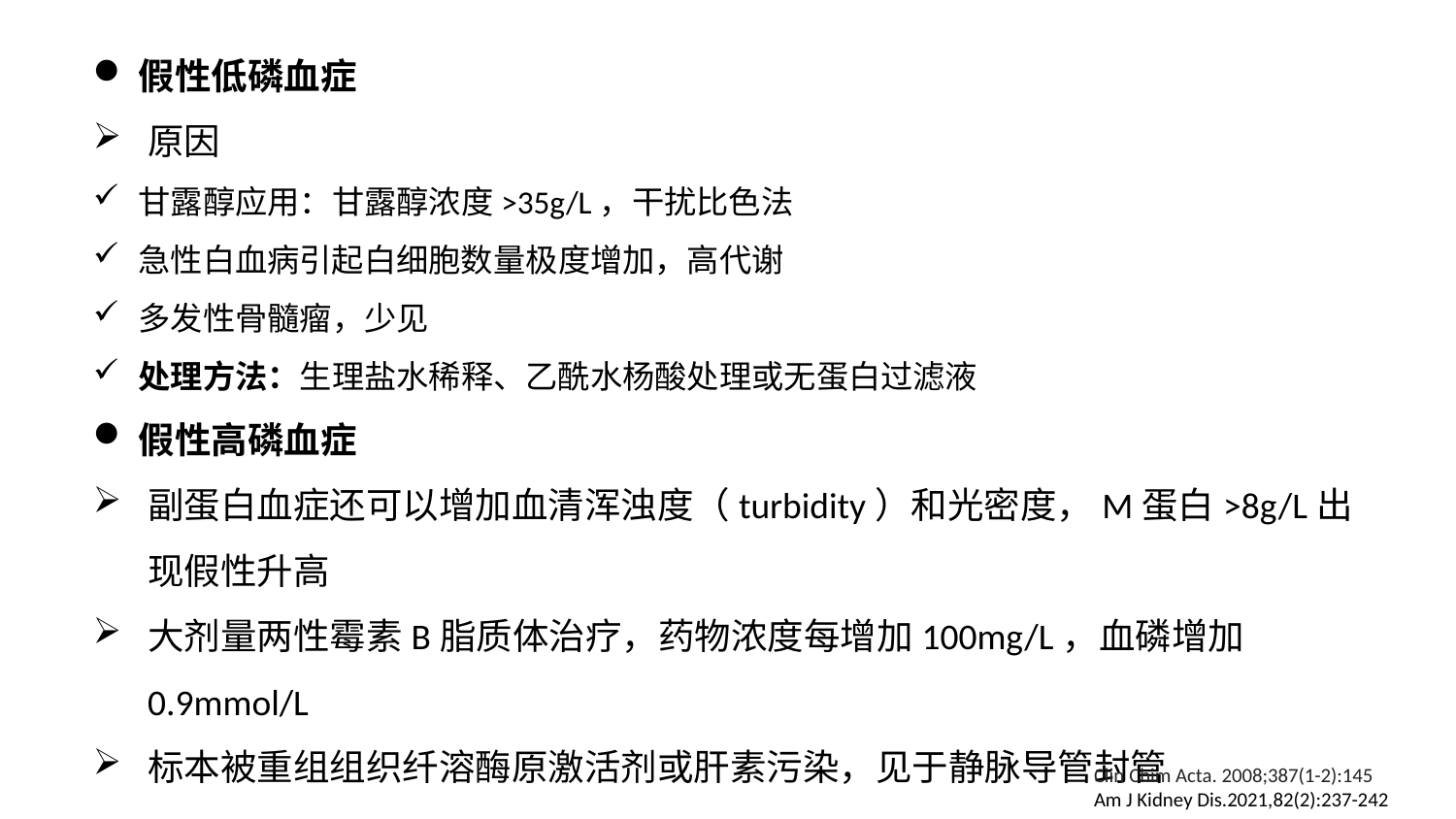

假性低磷血症
原因
甘露醇应用：甘露醇浓度>35g/L，干扰比色法
急性白血病引起白细胞数量极度增加，高代谢
多发性骨髓瘤，少见
处理方法：生理盐水稀释、乙酰水杨酸处理或无蛋白过滤液
假性高磷血症
副蛋白血症还可以增加血清浑浊度（turbidity）和光密度，M蛋白>8g/L出现假性升高
大剂量两性霉素B脂质体治疗，药物浓度每增加100mg/L，血磷增加0.9mmol/L
标本被重组组织纤溶酶原激活剂或肝素污染，见于静脉导管封管
Clin Chim Acta. 2008;387(1-2):145
Am J Kidney Dis.2021,82(2):237-242